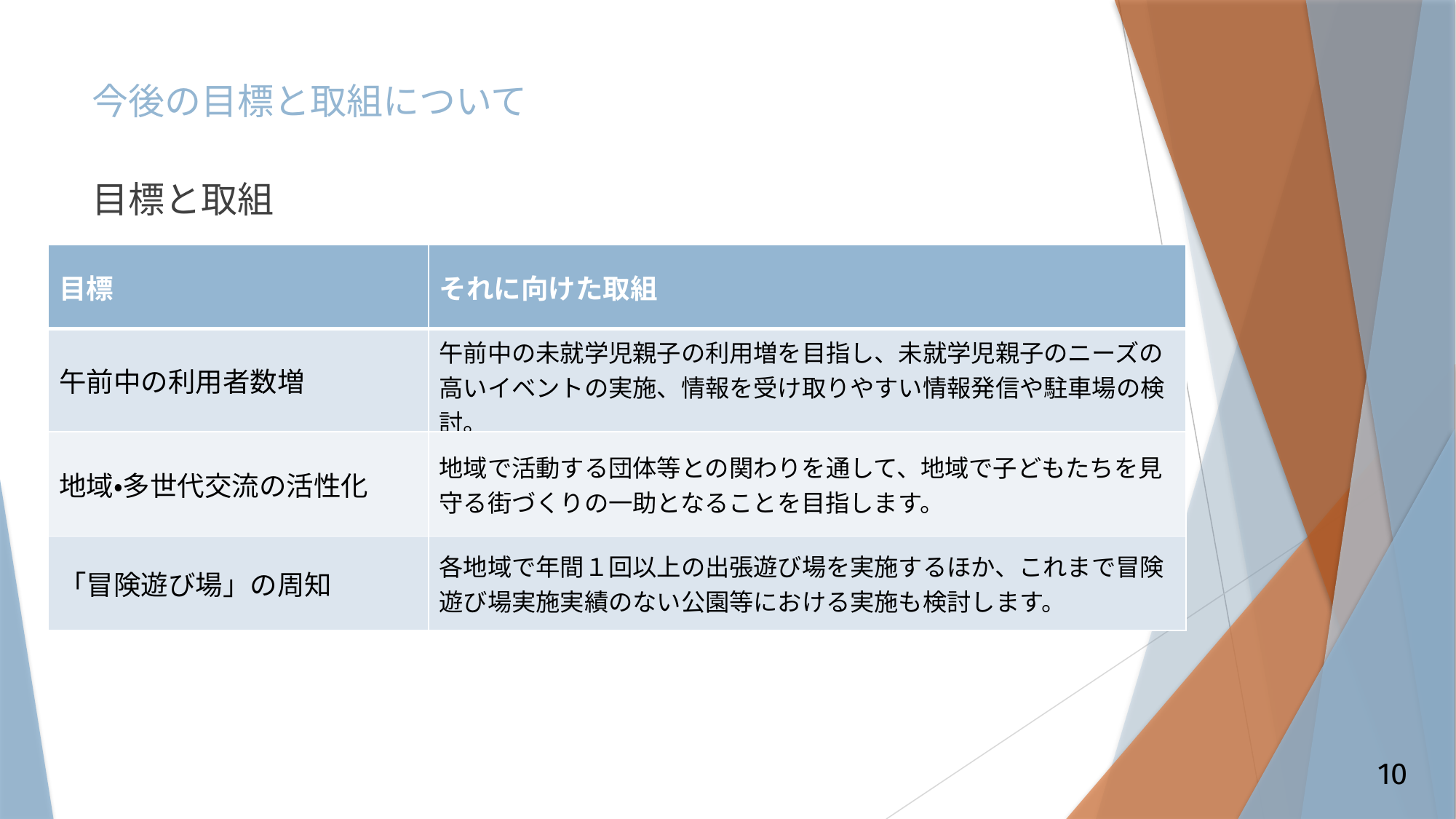

# 今後の目標と取組について
目標と取組

| 目標 | それに向けた取組 |
| --- | --- |
| 午前中の利用者数増 | 午前中の未就学児親子の利用増を目指し、未就学児親子のニーズの高いイベントの実施、情報を受け取りやすい情報発信や駐車場の検討。 |
| 地域・多世代交流の活性化 | 地域で活動する団体等との関わりを通して、地域で子どもたちを見守る街づくりの一助となることを目指します。 |
| 「冒険遊び場」の周知 | 各地域で年間１回以上の出張遊び場を実施するほか、これまで冒険遊び場実施実績のない公園等における実施も検討します。 |
10